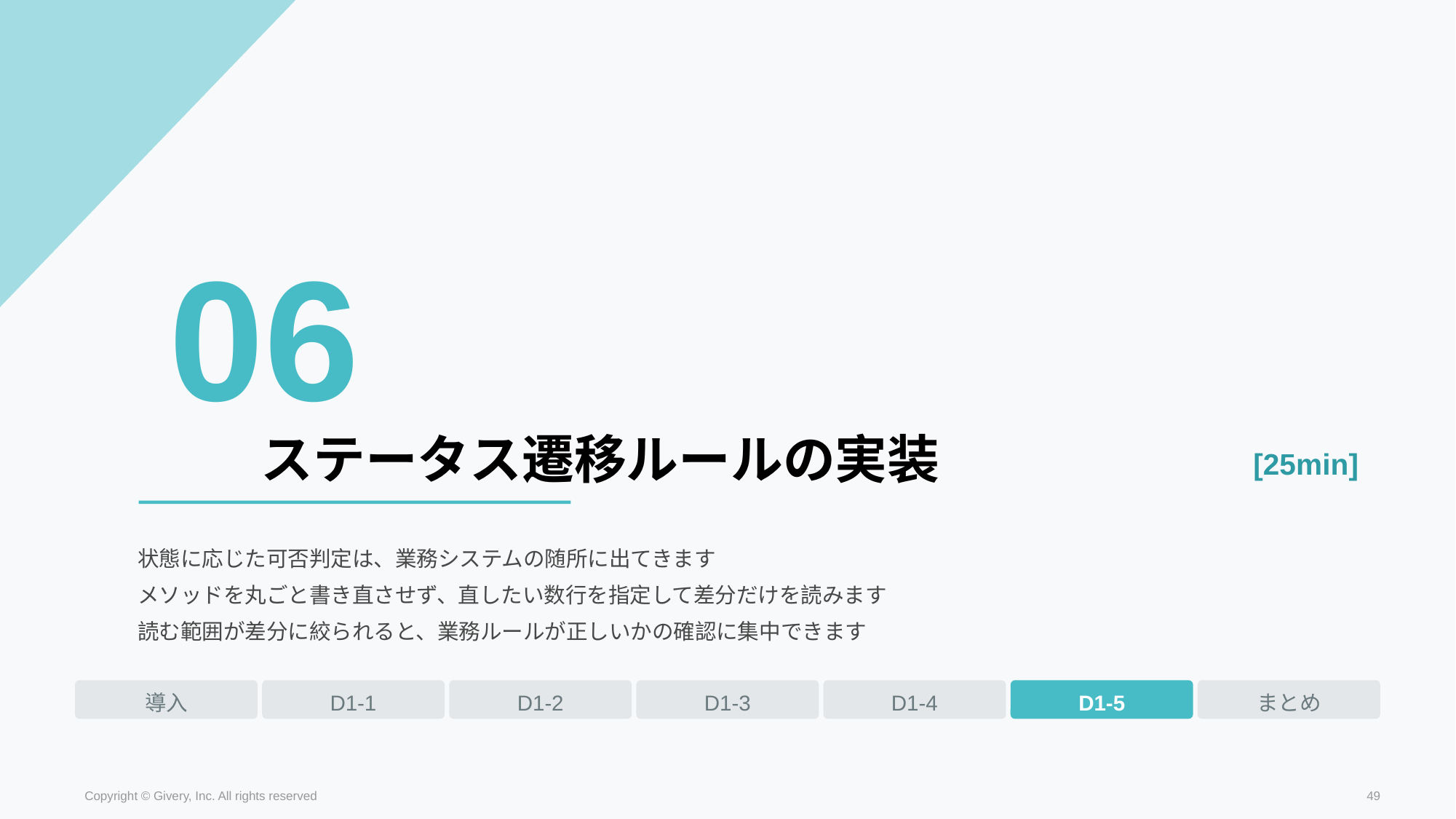

06
ステータス遷移ルールの実装
[25min]

状態に応じた可否判定は、業務システムの随所に出てきます
メソッドを丸ごと書き直させず、直したい数行を指定して差分だけを読みます
読む範囲が差分に絞られると、業務ルールが正しいかの確認に集中できます

導入
D1-1
D1-2
D1-3
D1-4
D1-5
まとめ
Copyright © Givery, Inc. All rights reserved
49